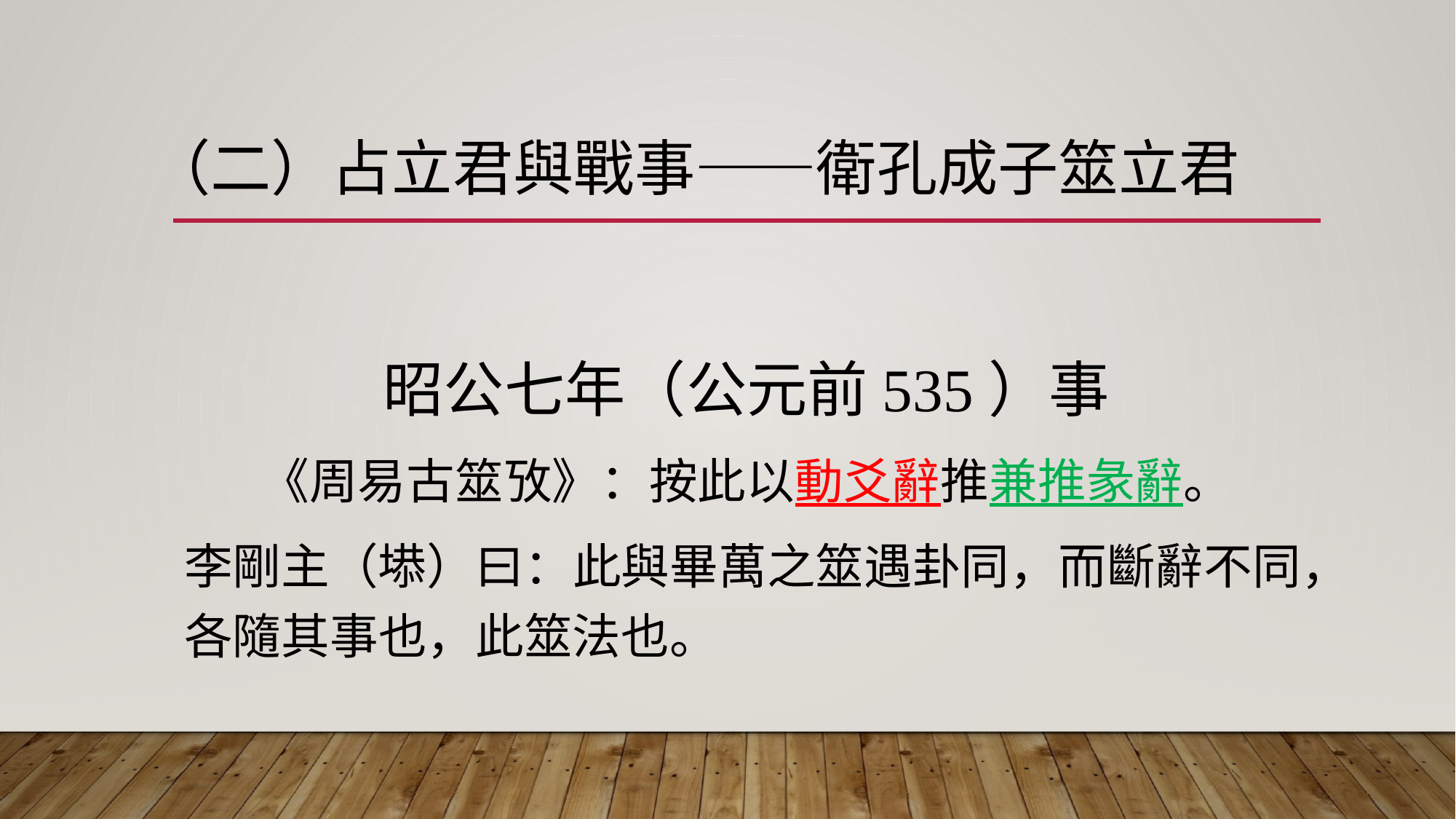

# （二）占立君與戰事——衛孔成子筮立君

昭公七年（公元前535）事
《周易古筮攷》：按此以動爻辭推兼推彖辭。
李剛主（塨）曰：此與畢萬之筮遇卦同，而斷辭不同，各隨其事也，此筮法也。